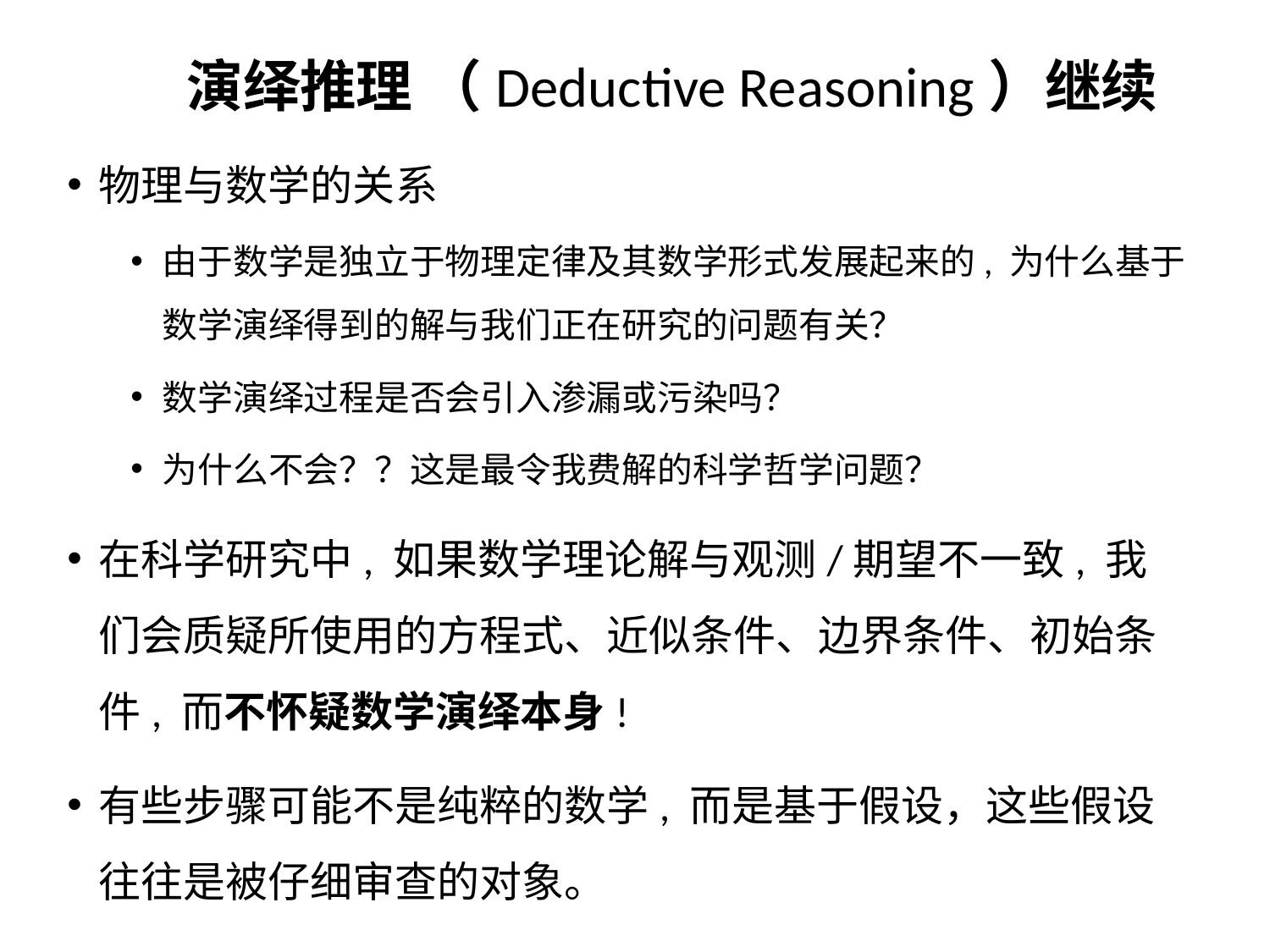

# 演绎推理 （Deductive Reasoning）继续
物理与数学的关系
由于数学是独立于物理定律及其数学形式发展起来的, 为什么基于数学演绎得到的解与我们正在研究的问题有关？
数学演绎过程是否会引入渗漏或污染吗？
为什么不会？？这是最令我费解的科学哲学问题？
在科学研究中, 如果数学理论解与观测/期望不一致, 我们会质疑所使用的方程式、近似条件、边界条件、初始条件, 而不怀疑数学演绎本身!
有些步骤可能不是纯粹的数学, 而是基于假设，这些假设往往是被仔细审查的对象。